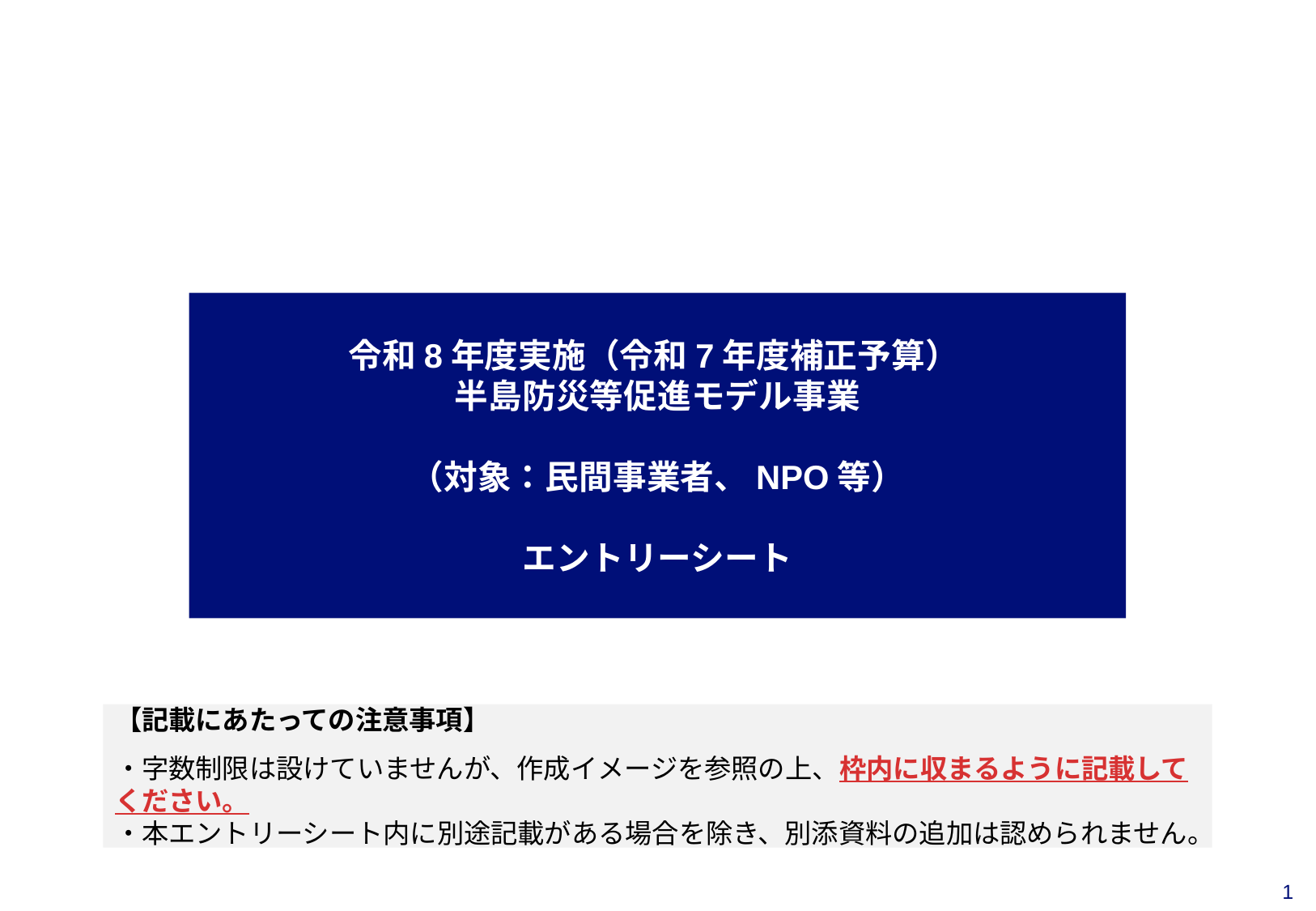

令和8年度実施（令和7年度補正予算）
半島防災等促進モデル事業

（対象：民間事業者、NPO等）

エントリーシート
【記載にあたっての注意事項】

・字数制限は設けていませんが、作成イメージを参照の上、枠内に収まるように記載してください。
・本エントリーシート内に別途記載がある場合を除き、別添資料の追加は認められません。